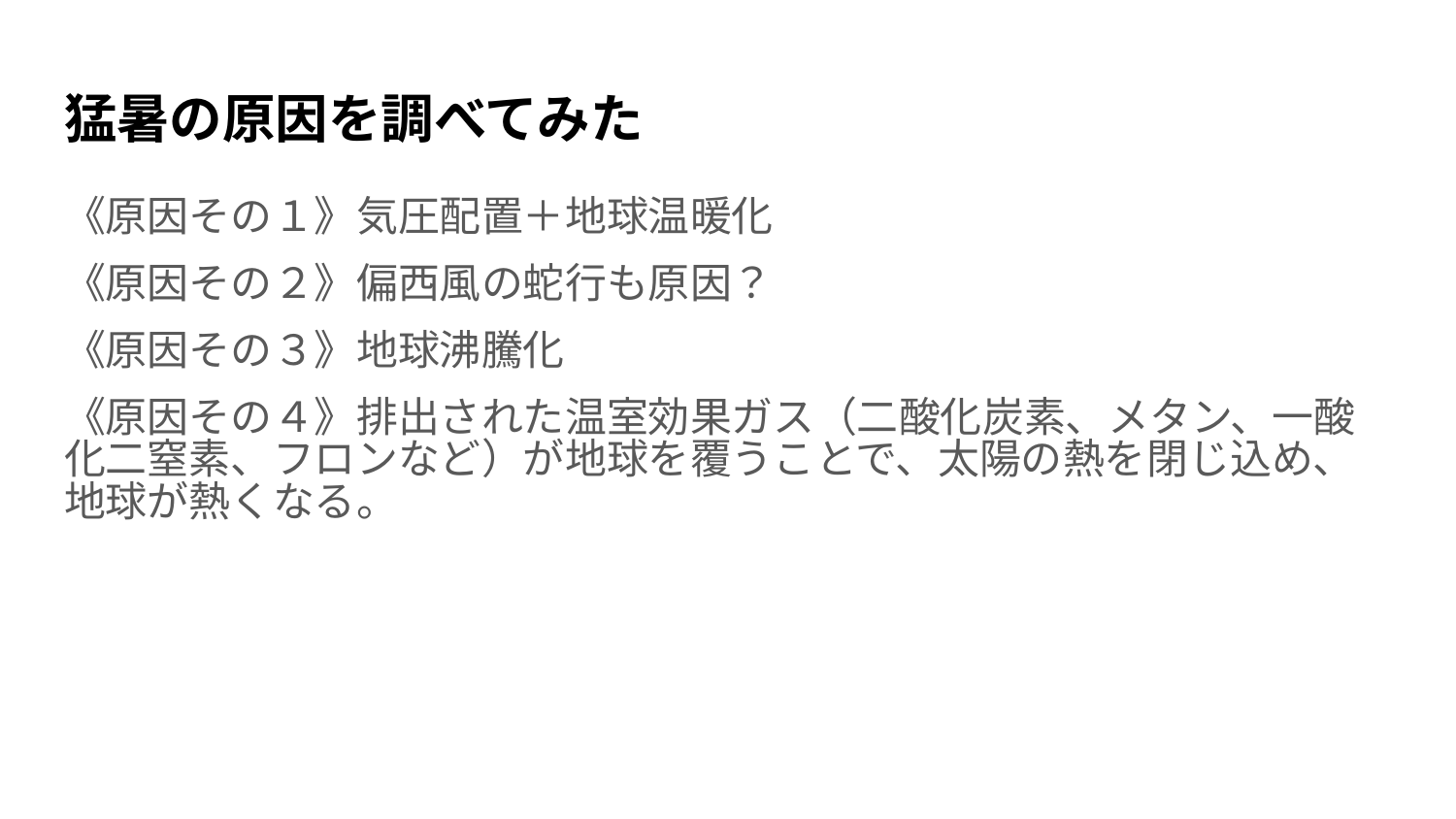

# 猛暑の原因を調べてみた
《原因その１》気圧配置＋地球温暖化
《原因その２》偏西風の蛇行も原因？
《原因その３》地球沸騰化
《原因その４》排出された温室効果ガス（二酸化炭素、メタン、一酸化二窒素、フロンなど）が地球を覆うことで、太陽の熱を閉じ込め、地球が熱くなる。